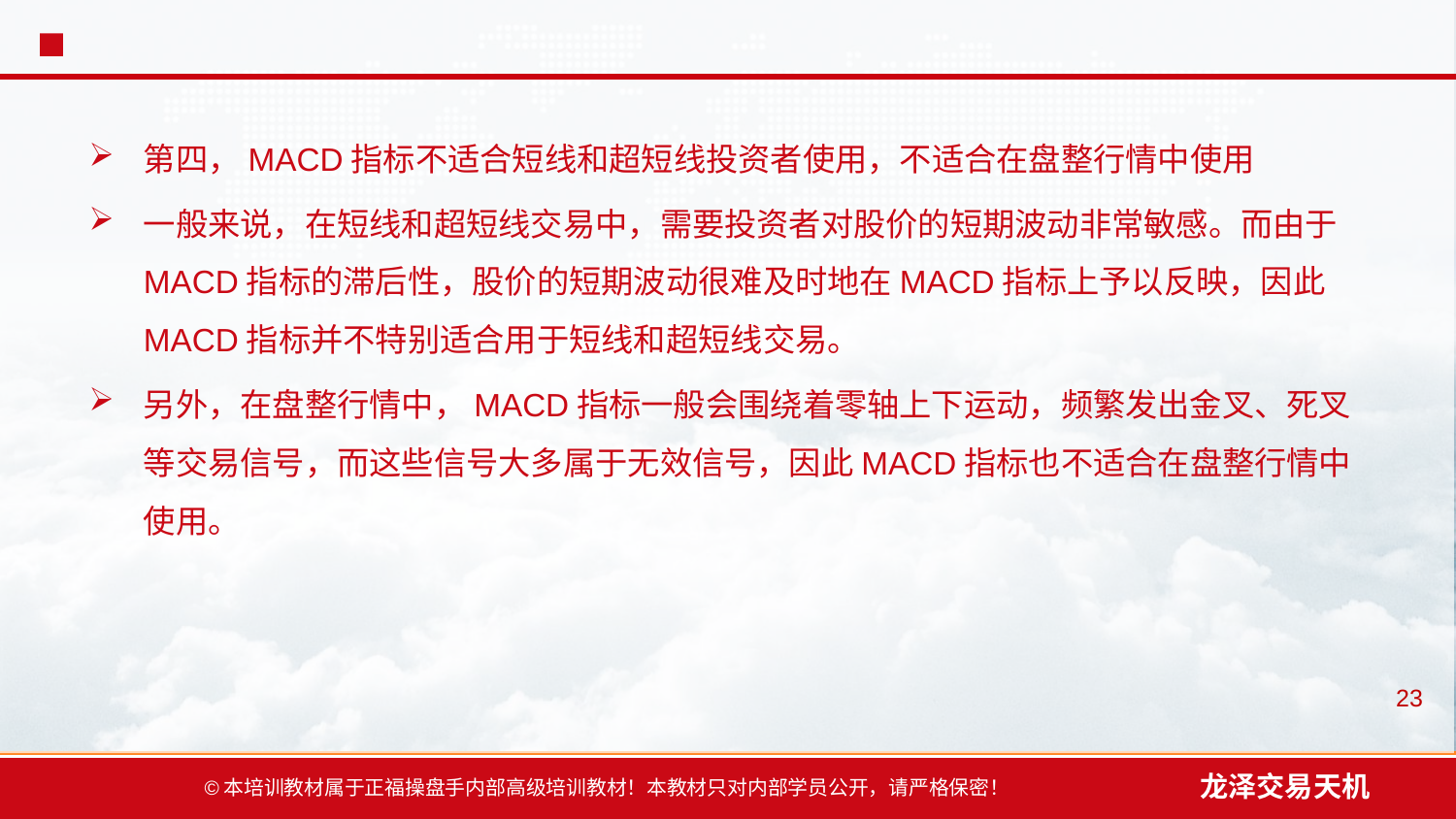

#
第四，MACD指标不适合短线和超短线投资者使用，不适合在盘整行情中使用
一般来说，在短线和超短线交易中，需要投资者对股价的短期波动非常敏感。而由于MACD指标的滞后性，股价的短期波动很难及时地在MACD指标上予以反映，因此MACD指标并不特别适合用于短线和超短线交易。
另外，在盘整行情中，MACD指标一般会围绕着零轴上下运动，频繁发出金叉、死叉等交易信号，而这些信号大多属于无效信号，因此MACD指标也不适合在盘整行情中使用。